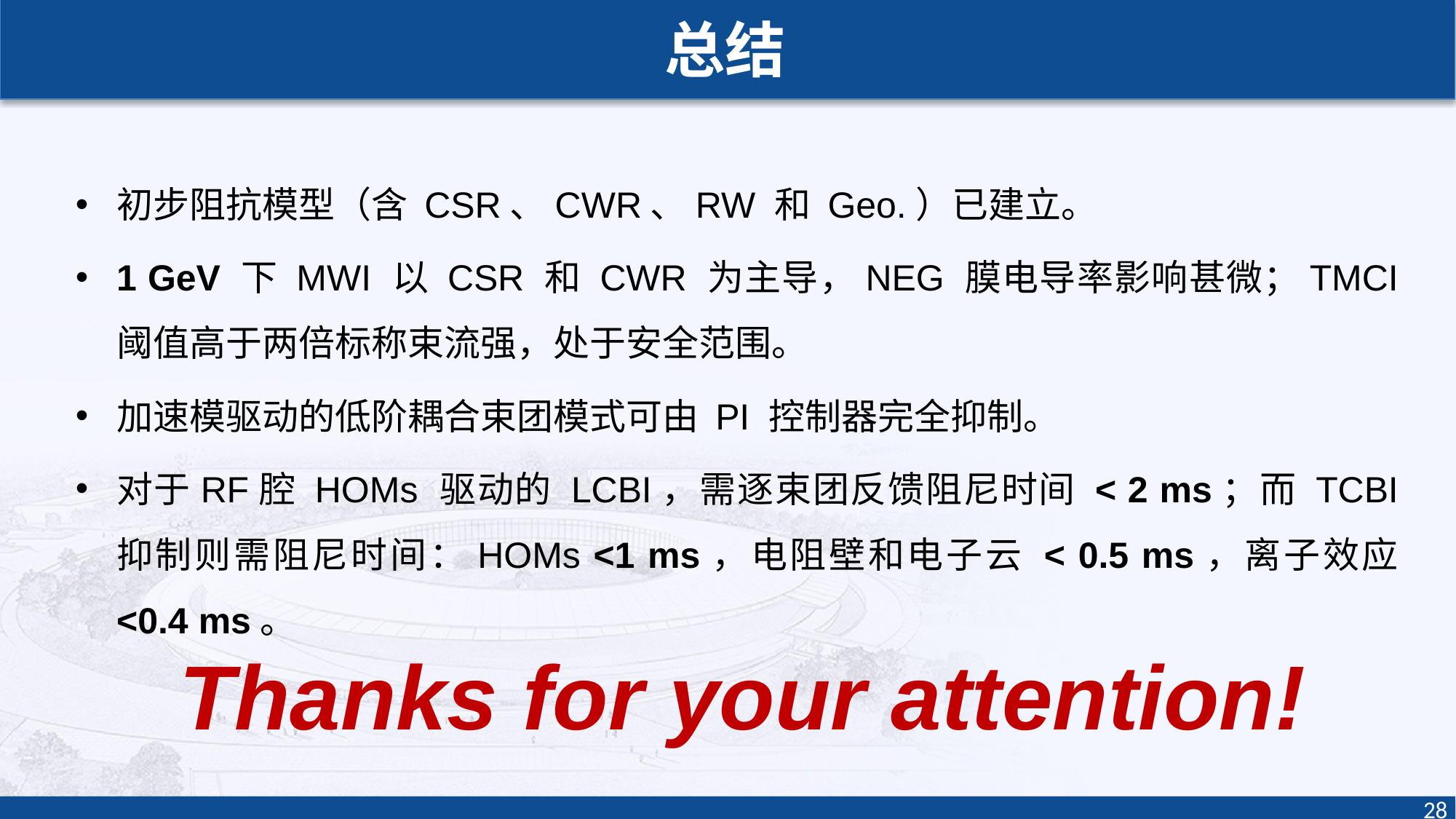

# 总结
初步阻抗模型（含 CSR、CWR、RW 和 Geo.）已建立。
1 GeV 下 MWI 以 CSR 和 CWR 为主导，NEG 膜电导率影响甚微；TMCI 阈值高于两倍标称束流强，处于安全范围。
加速模驱动的低阶耦合束团模式可由 PI 控制器完全抑制。
对于RF腔 HOMs 驱动的 LCBI，需逐束团反馈阻尼时间 < 2 ms；而 TCBI 抑制则需阻尼时间：HOMs <1 ms，电阻壁和电子云 < 0.5 ms，离子效应 <0.4 ms。
Thanks for your attention!